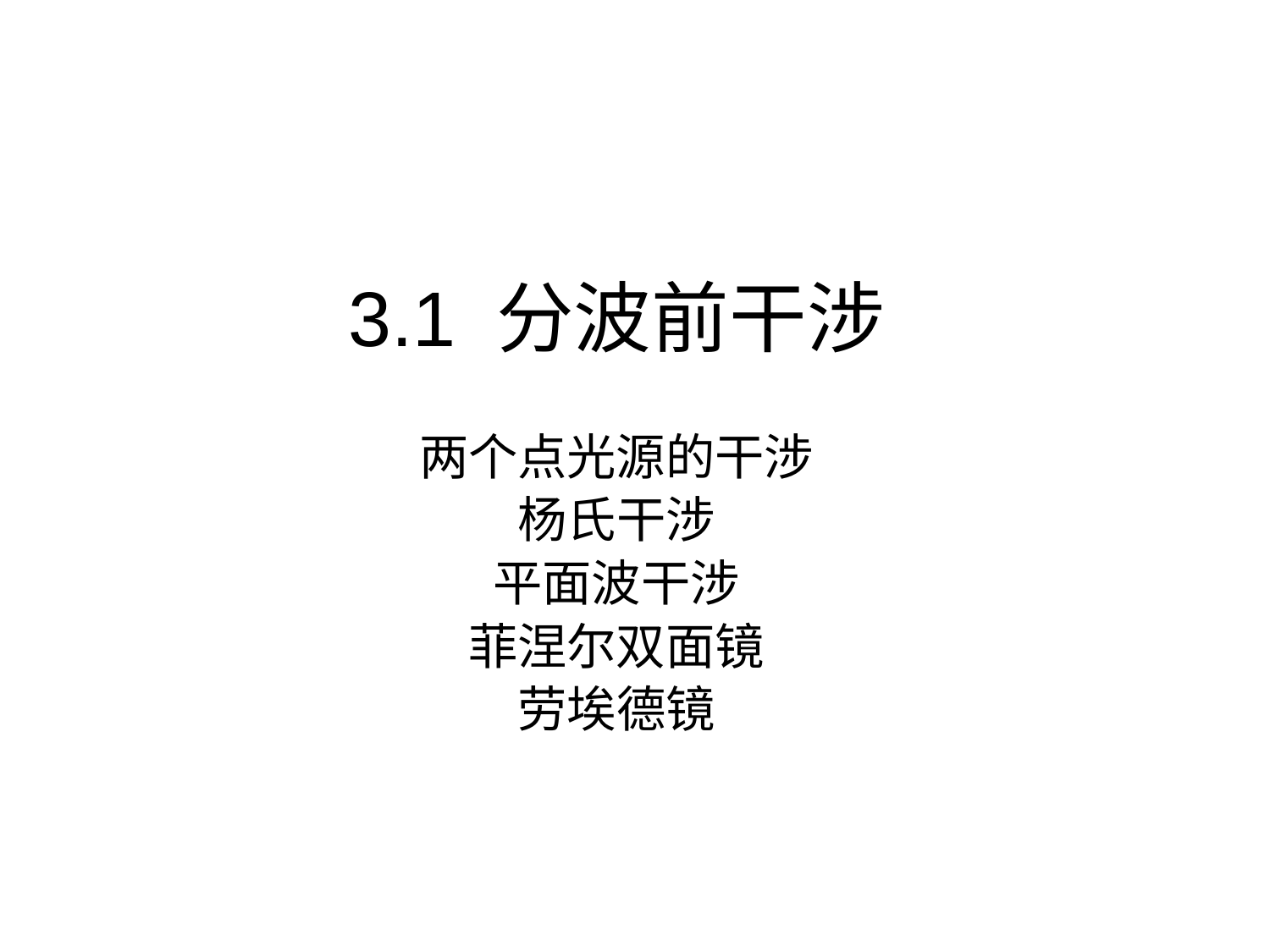

# 3.1 分波前干涉
两个点光源的干涉
杨氏干涉
平面波干涉
菲涅尔双面镜
劳埃德镜